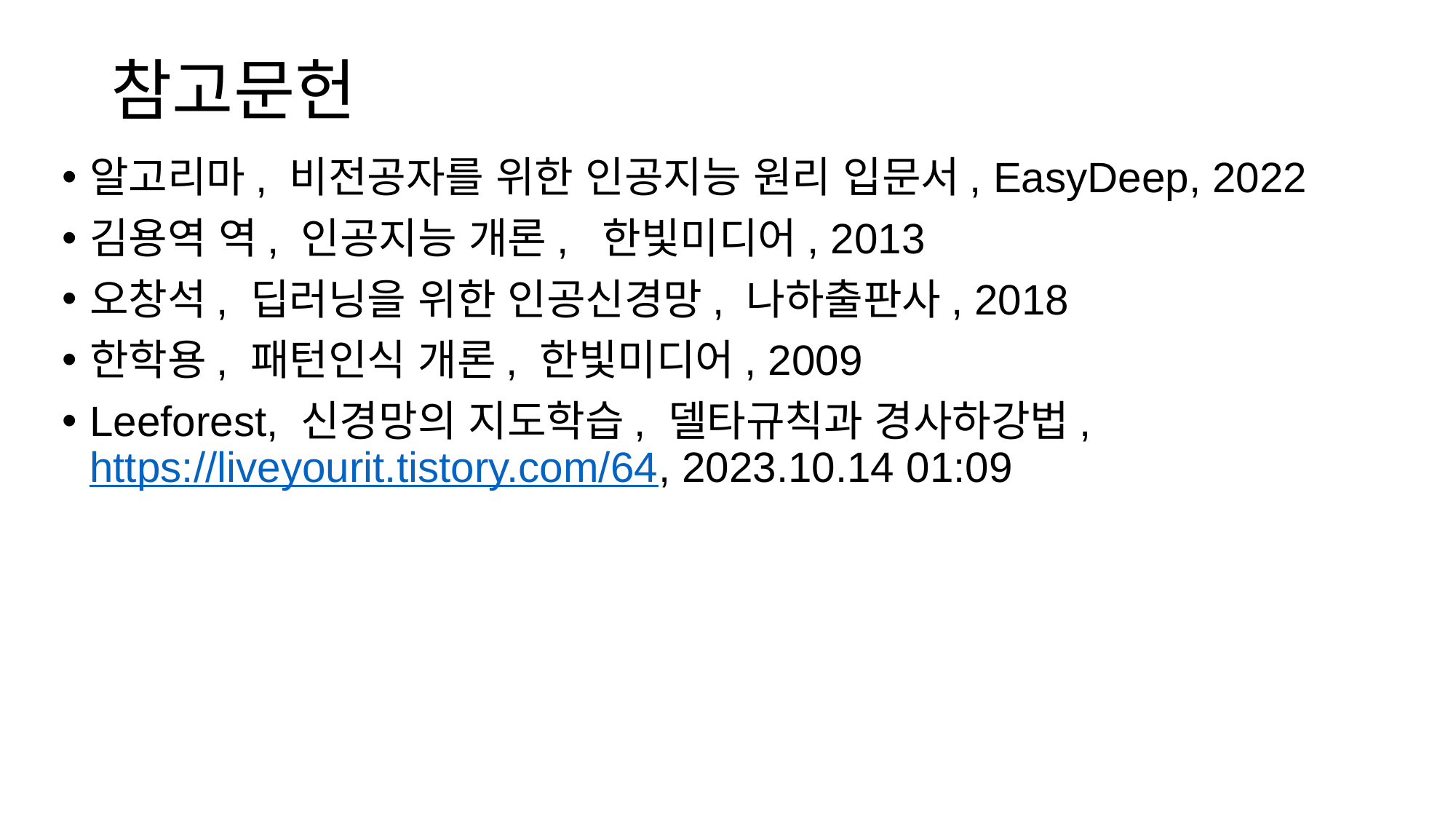

# 참고문헌
알고리마, 비전공자를 위한 인공지능 원리 입문서, EasyDeep, 2022
김용역 역, 인공지능 개론,  한빛미디어, 2013
오창석, 딥러닝을 위한 인공신경망, 나하출판사, 2018
한학용, 패턴인식 개론, 한빛미디어, 2009
Leeforest, 신경망의 지도학습, 델타규칙과 경사하강법, https://liveyourit.tistory.com/64, 2023.10.14 01:09